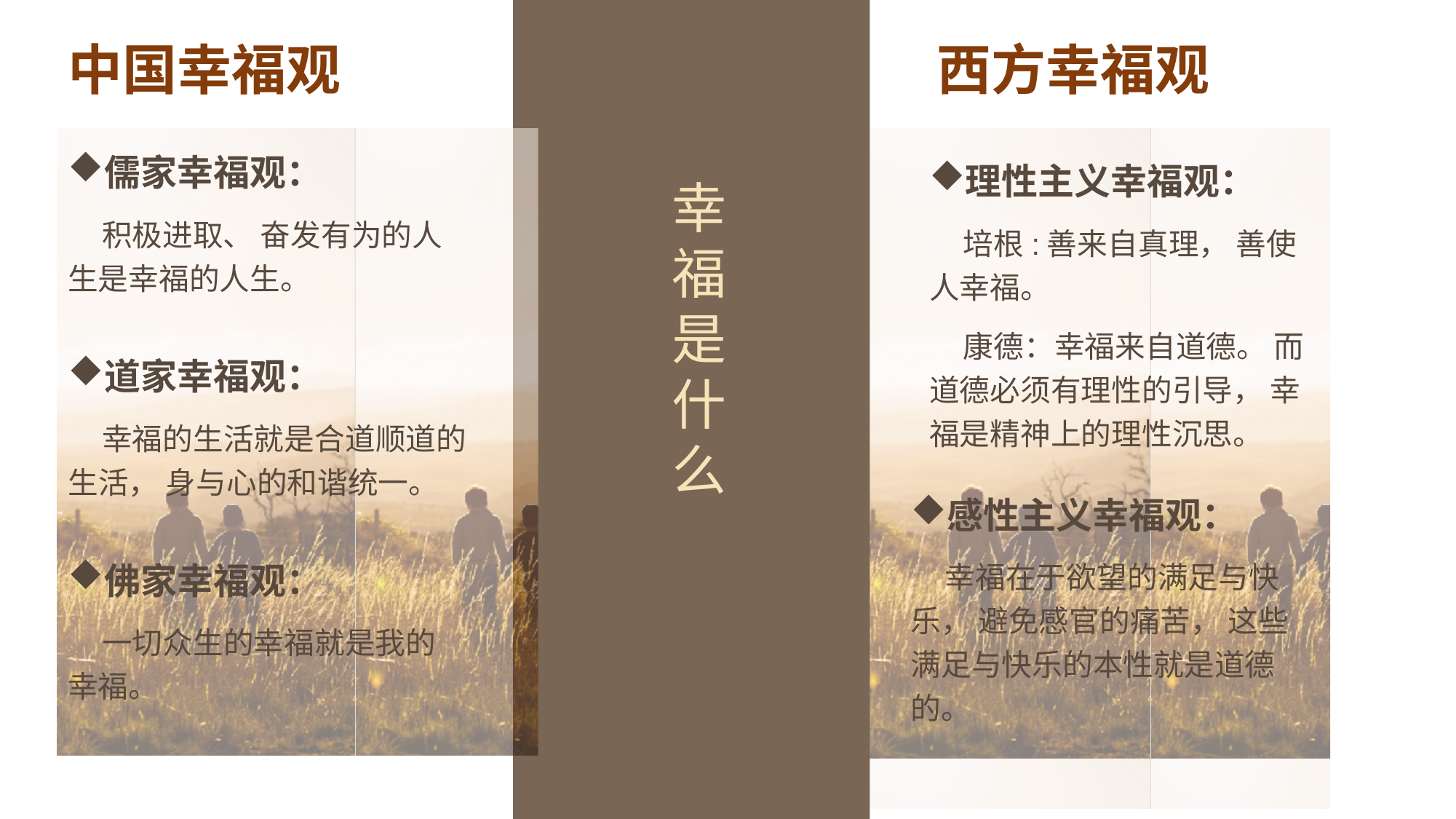

中国幸福观
西方幸福观

儒家幸福观：
    积极进取、 奋发有为的人生是幸福的人生。
理性主义幸福观：
    培根:善来自真理， 善使人幸福。
    康德：幸福来自道德。 而道德必须有理性的引导， 幸福是精神上的理性沉思。

幸福是什么
道家幸福观：
    幸福的生活就是合道顺道的生活， 身与心的和谐统一。

感性主义幸福观：
    幸福在于欲望的满足与快乐， 避免感官的痛苦， 这些满足与快乐的本性就是道德的。
佛家幸福观：
    一切众生的幸福就是我的幸福。